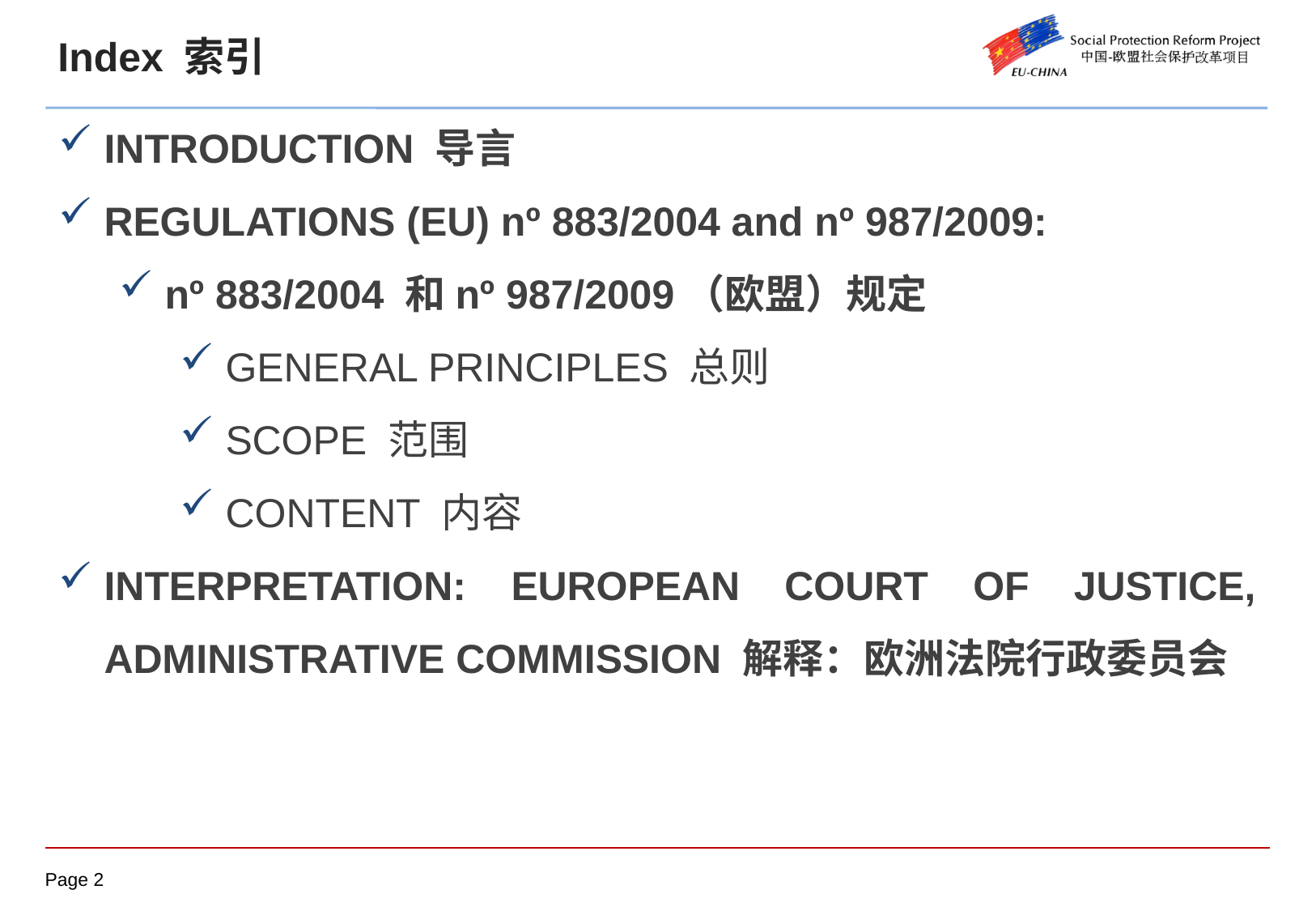

Index 索引
INTRODUCTION 导言
REGULATIONS (EU) nº 883/2004 and nº 987/2009:
nº 883/2004 和nº 987/2009（欧盟）规定
GENERAL PRINCIPLES 总则
SCOPE 范围
CONTENT 内容
INTERPRETATION: EUROPEAN COURT OF JUSTICE, ADMINISTRATIVE COMMISSION 解释：欧洲法院行政委员会